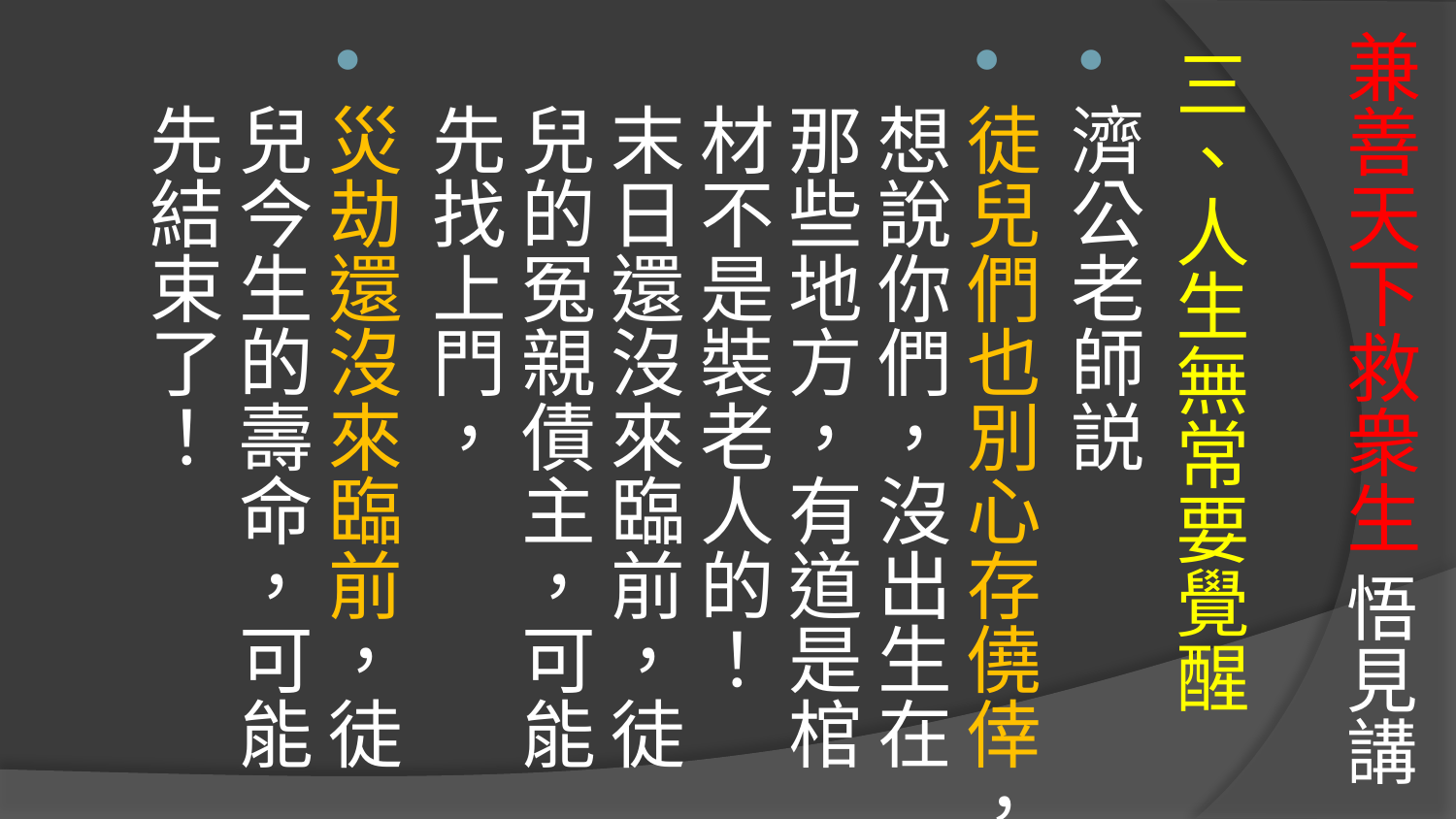

# 兼善天下救衆生 悟見講
三、人生無常要覺醒
濟公老師説
徒兒們也別心存僥倖，想說你們，沒出生在那些地方，有道是棺材不是裝老人的！
末日還沒來臨前，徒兒的冤親債主，可能先找上門，
災劫還沒來臨前，徒兒今生的壽命，可能先結束了！